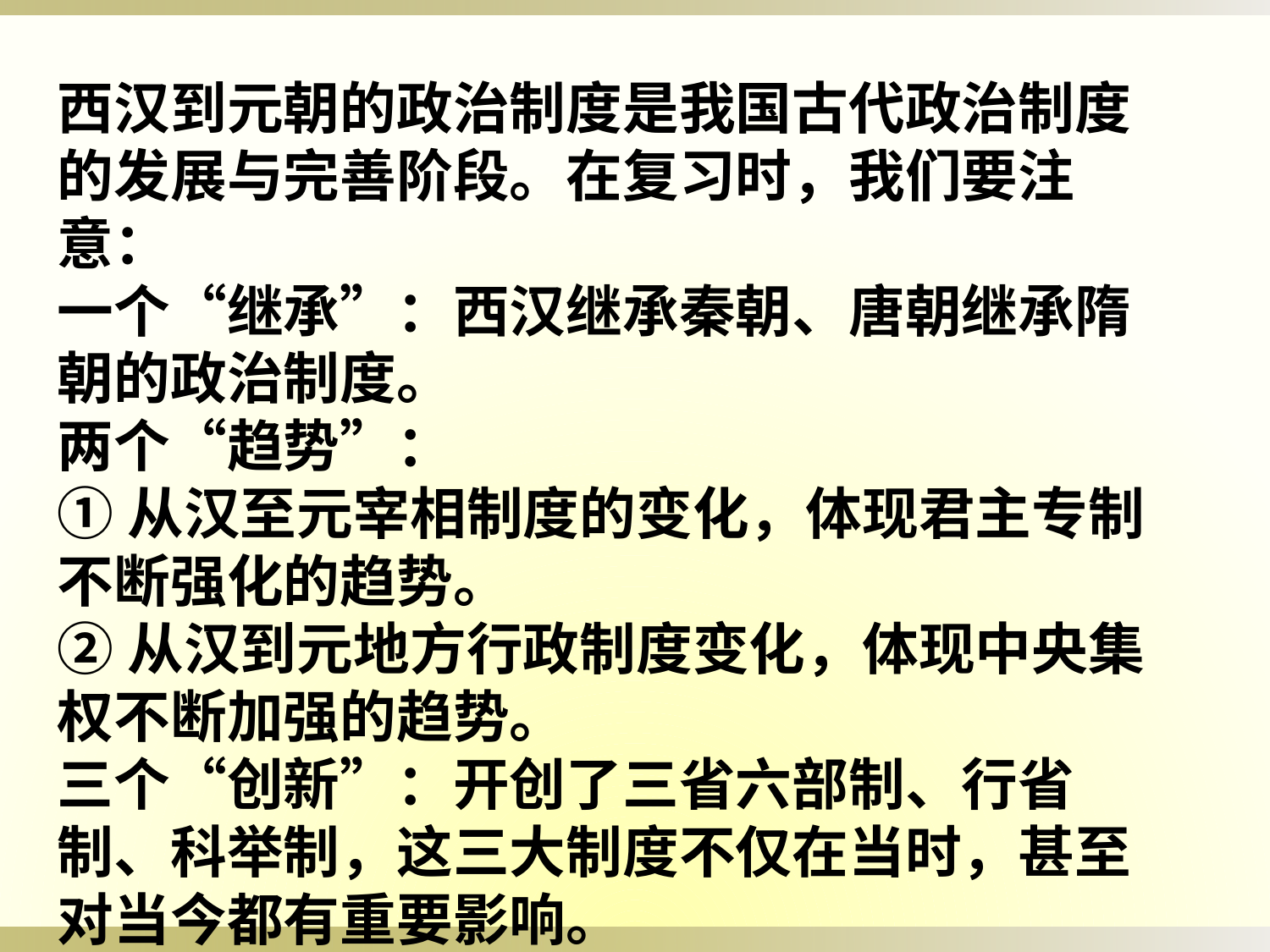

西汉到元朝的政治制度是我国古代政治制度的发展与完善阶段。在复习时，我们要注意：
一个“继承”：西汉继承秦朝、唐朝继承隋朝的政治制度。
两个“趋势”：
①从汉至元宰相制度的变化，体现君主专制不断强化的趋势。
②从汉到元地方行政制度变化，体现中央集权不断加强的趋势。
三个“创新”：开创了三省六部制、行省制、科举制，这三大制度不仅在当时，甚至对当今都有重要影响。